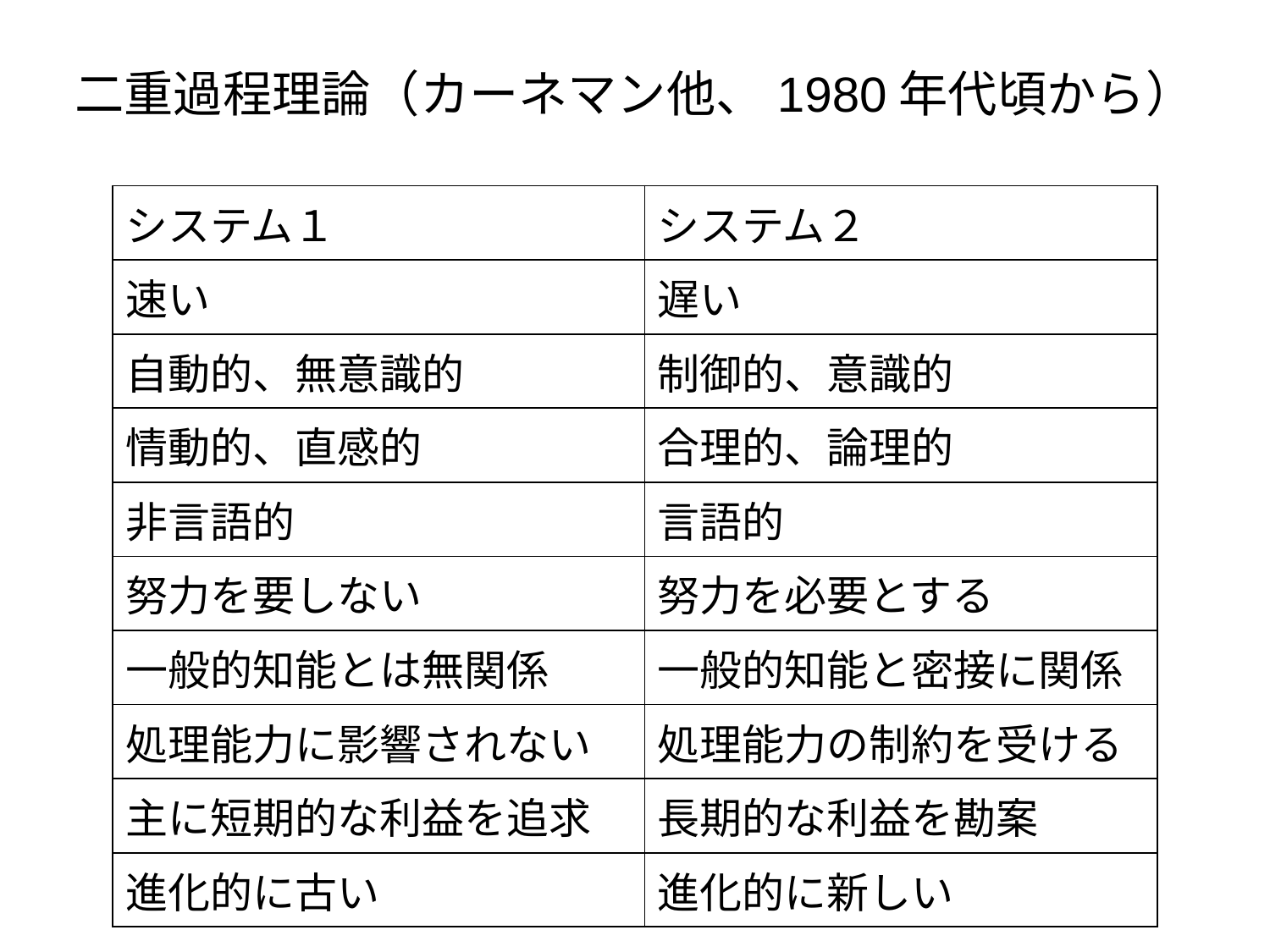

二重過程理論（カーネマン他、1980年代頃から）
| システム１ | システム２ |
| --- | --- |
| 速い | 遅い |
| 自動的、無意識的 | 制御的、意識的 |
| 情動的、直感的 | 合理的、論理的 |
| 非言語的 | 言語的 |
| 努力を要しない | 努力を必要とする |
| 一般的知能とは無関係 | 一般的知能と密接に関係 |
| 処理能力に影響されない | 処理能力の制約を受ける |
| 主に短期的な利益を追求 | 長期的な利益を勘案 |
| 進化的に古い | 進化的に新しい |